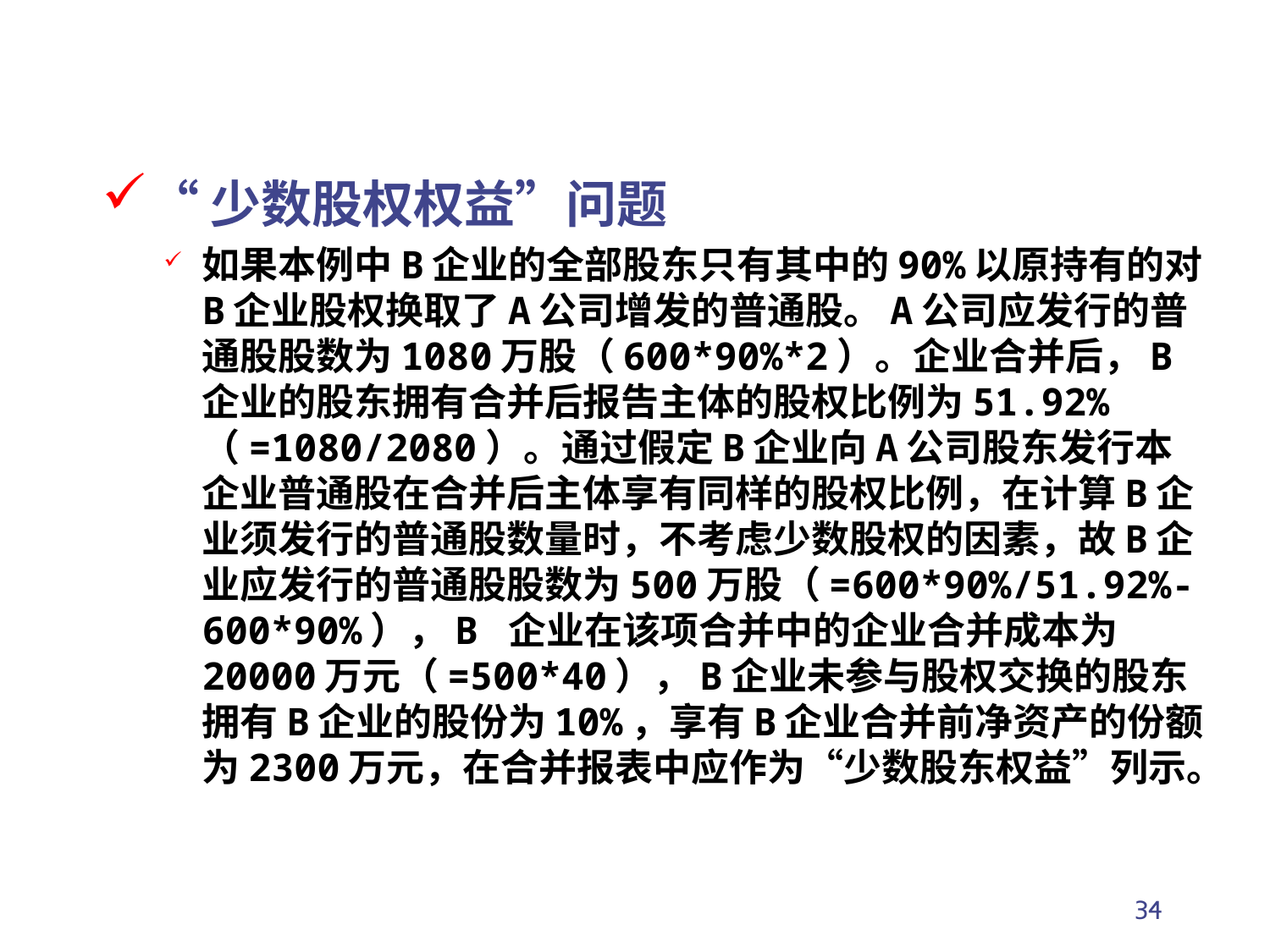

“少数股权权益”问题
如果本例中B企业的全部股东只有其中的90%以原持有的对B企业股权换取了A公司增发的普通股。A公司应发行的普通股股数为1080万股（600*90%*2）。企业合并后，B企业的股东拥有合并后报告主体的股权比例为51.92%（=1080/2080）。通过假定B企业向A公司股东发行本企业普通股在合并后主体享有同样的股权比例，在计算B企业须发行的普通股数量时，不考虑少数股权的因素，故B企业应发行的普通股股数为500万股（=600*90%/51.92%-600*90%），B 企业在该项合并中的企业合并成本为20000万元（=500*40），B企业未参与股权交换的股东拥有B企业的股份为10%，享有B企业合并前净资产的份额为2300万元，在合并报表中应作为“少数股东权益”列示。
34